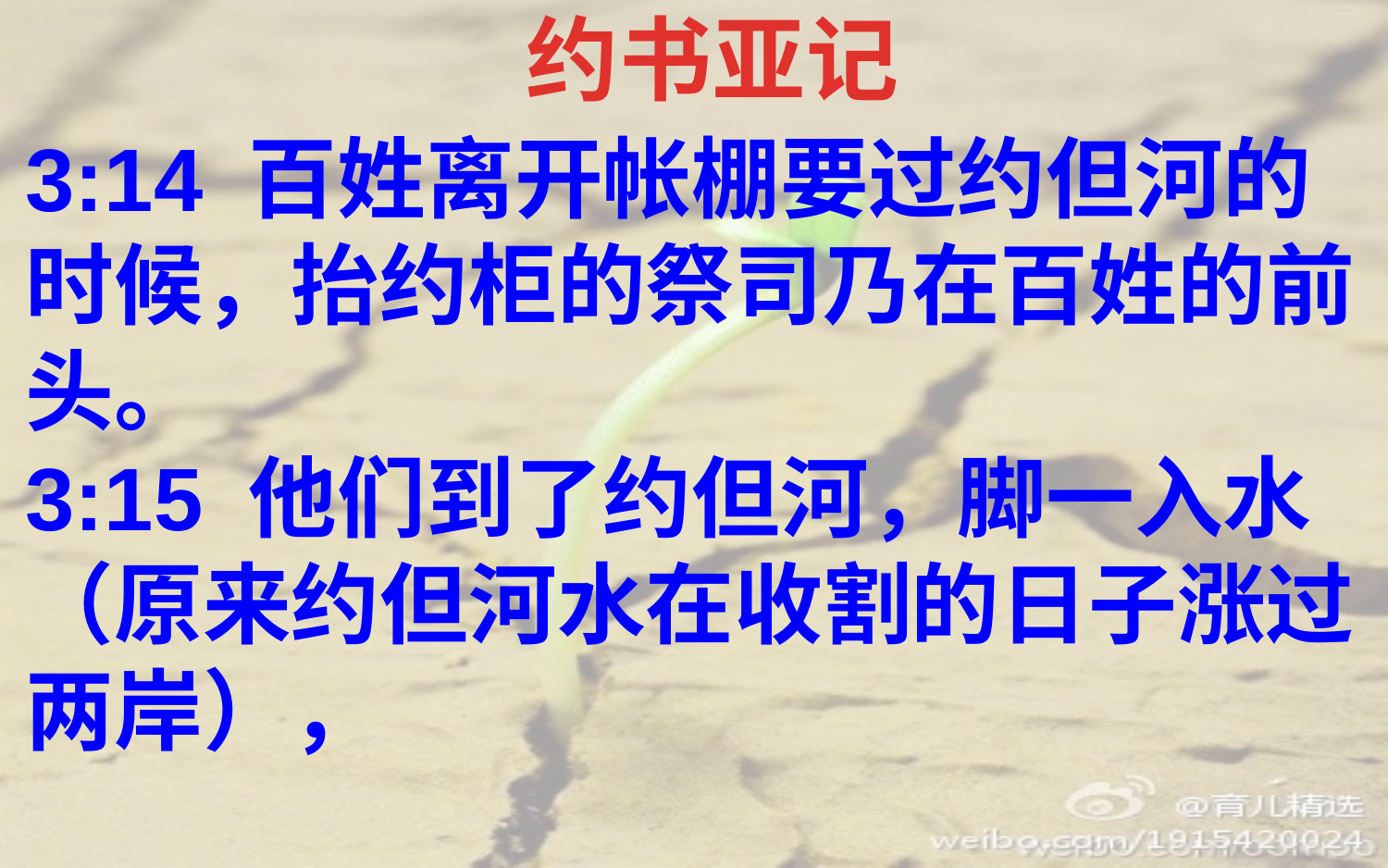

约书亚记
3:14 百姓离开帐棚要过约但河的时候，抬约柜的祭司乃在百姓的前头。
3:15 他们到了约但河，脚一入水（原来约但河水在收割的日子涨过两岸），